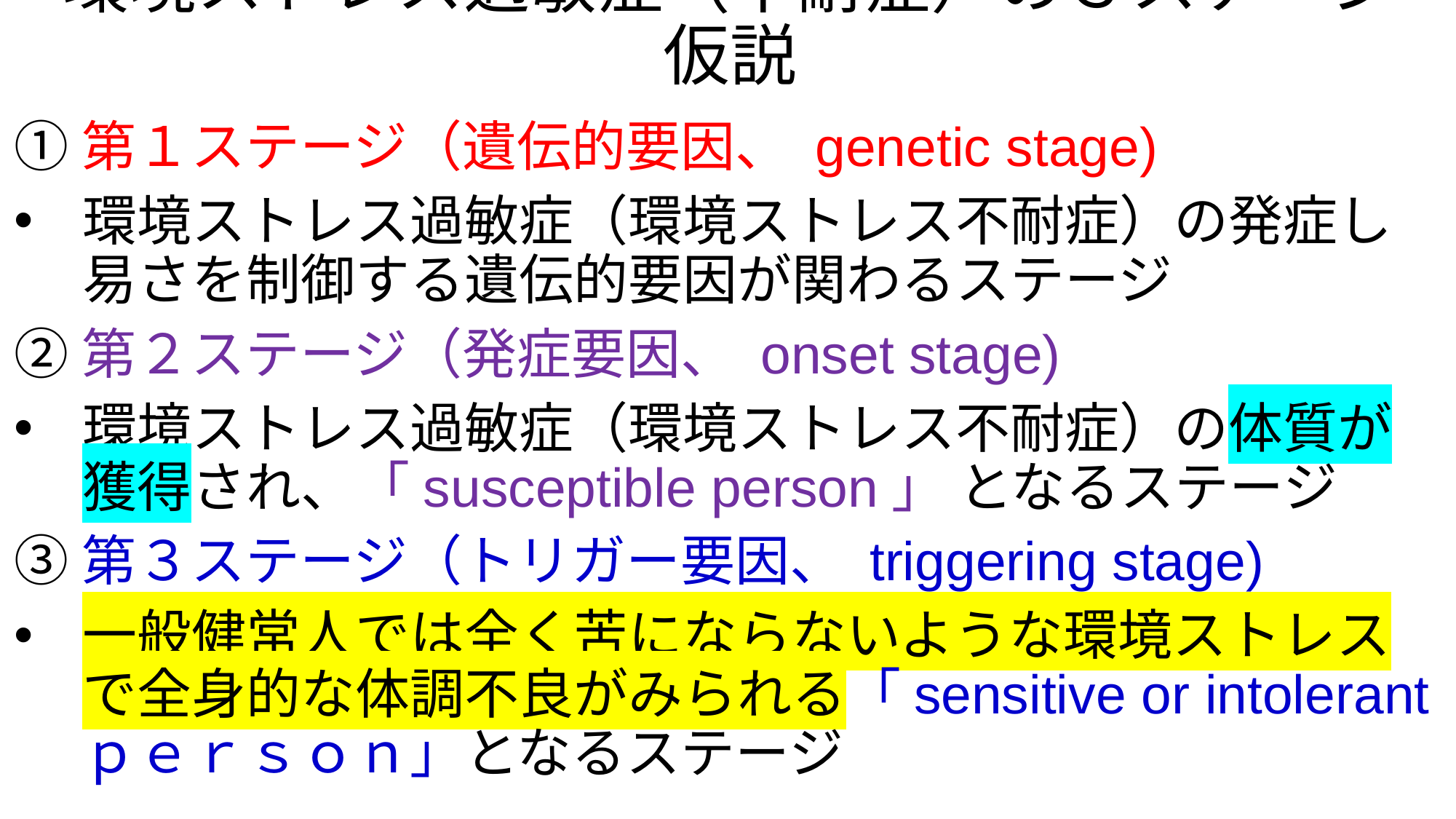

# 環境ストレス過敏症（不耐症）の３ステージ仮説
①第１ステージ（遺伝的要因、 genetic stage)
環境ストレス過敏症（環境ストレス不耐症）の発症し易さを制御する遺伝的要因が関わるステージ
②第２ステージ（発症要因、 onset stage)
環境ストレス過敏症（環境ストレス不耐症）の体質が獲得され、「susceptible person」 となるステージ
③第３ステージ（トリガー要因、 triggering stage)
一般健常人では全く苦にならないような環境ストレスで全身的な体調不良がみられる「sensitive or intolerant ｐｅｒｓｏｎ」となるステージ